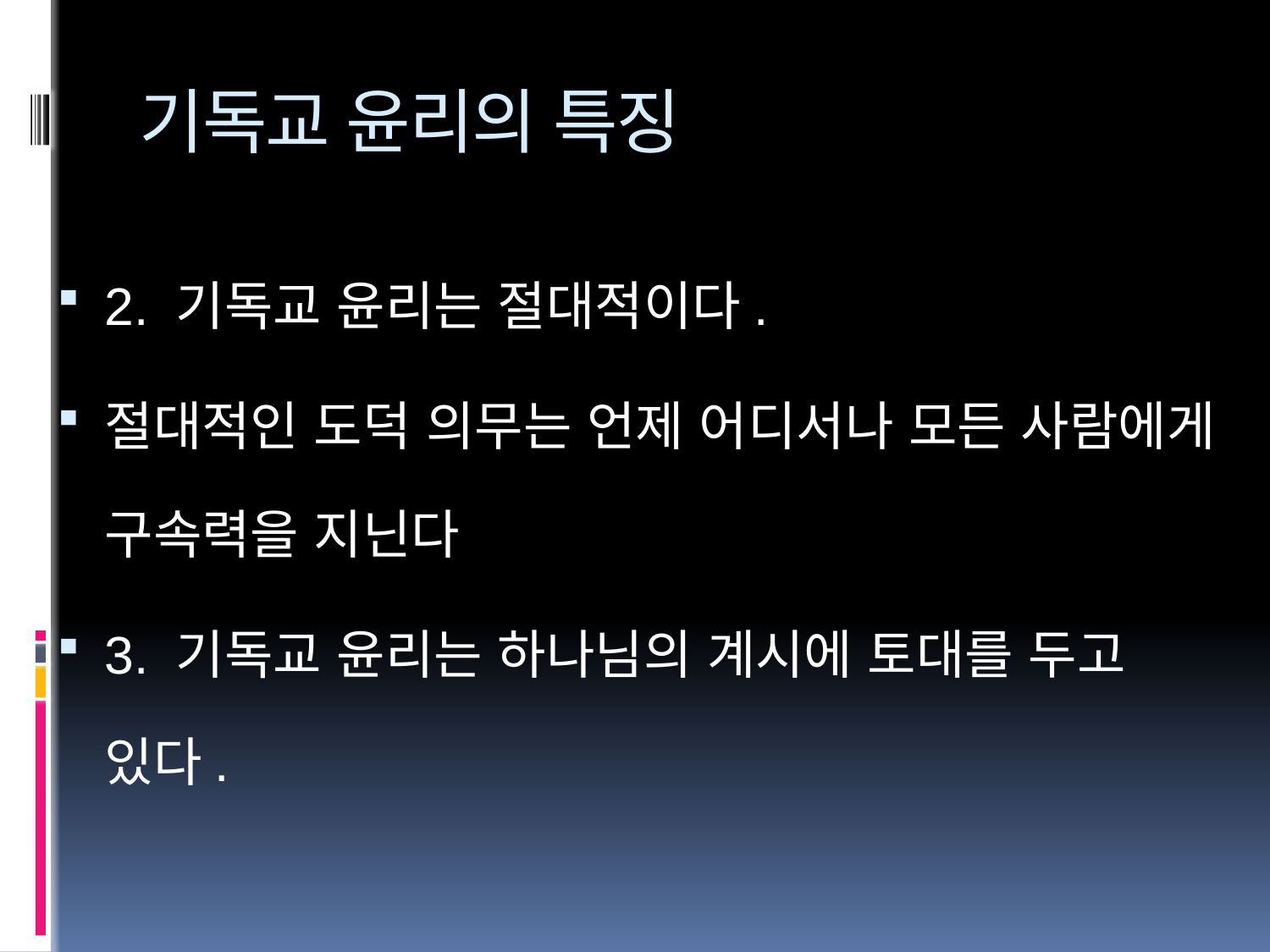

# 기독교 윤리의 특징
2. 기독교 윤리는 절대적이다.
절대적인 도덕 의무는 언제 어디서나 모든 사람에게 구속력을 지닌다
3. 기독교 윤리는 하나님의 계시에 토대를 두고 있다.